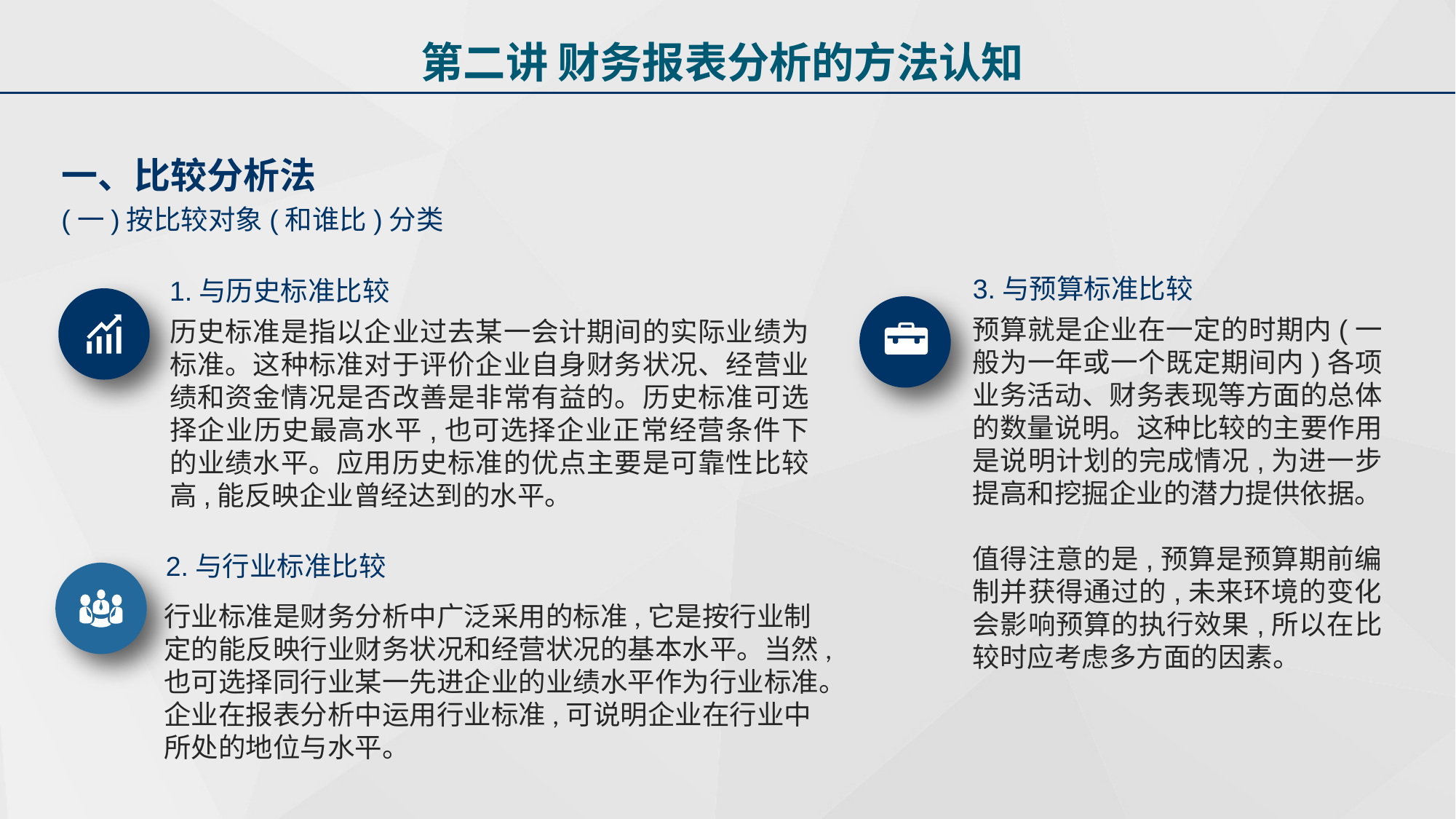

第二讲 财务报表分析的方法认知
一、比较分析法

(一)按比较对象(和谁比)分类

3.与预算标准比较
1.与历史标准比较

预算就是企业在一定的时期内(一般为一年或一个既定期间内)各项业务活动、财务表现等方面的总体的数量说明。这种比较的主要作用是说明计划的完成情况,为进一步提高和挖掘企业的潜力提供依据。

值得注意的是,预算是预算期前编制并获得通过的,未来环境的变化会影响预算的执行效果,所以在比较时应考虑多方面的因素。

历史标准是指以企业过去某一会计期间的实际业绩为标准。这种标准对于评价企业自身财务状况、经营业绩和资金情况是否改善是非常有益的。历史标准可选择企业历史最高水平,也可选择企业正常经营条件下的业绩水平。应用历史标准的优点主要是可靠性比较高,能反映企业曾经达到的水平。

2.与行业标准比较

行业标准是财务分析中广泛采用的标准,它是按行业制定的能反映行业财务状况和经营状况的基本水平。当然,也可选择同行业某一先进企业的业绩水平作为行业标准。企业在报表分析中运用行业标准,可说明企业在行业中所处的地位与水平。